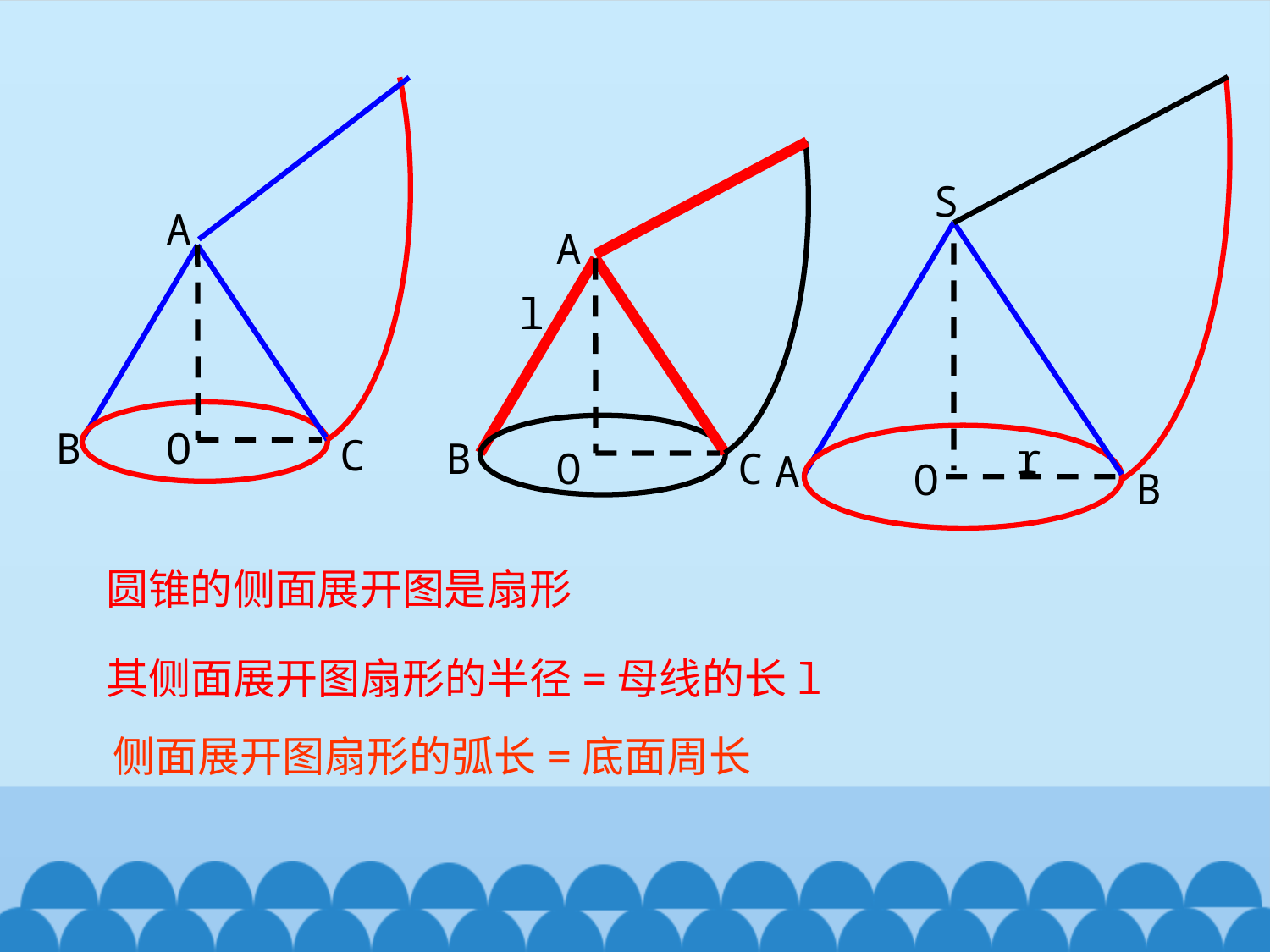

S

A
O
B
A

B
O
C
A

B
C
O

l
r

圆锥的侧面展开图是扇形
其侧面展开图扇形的半径=母线的长l
侧面展开图扇形的弧长=底面周长